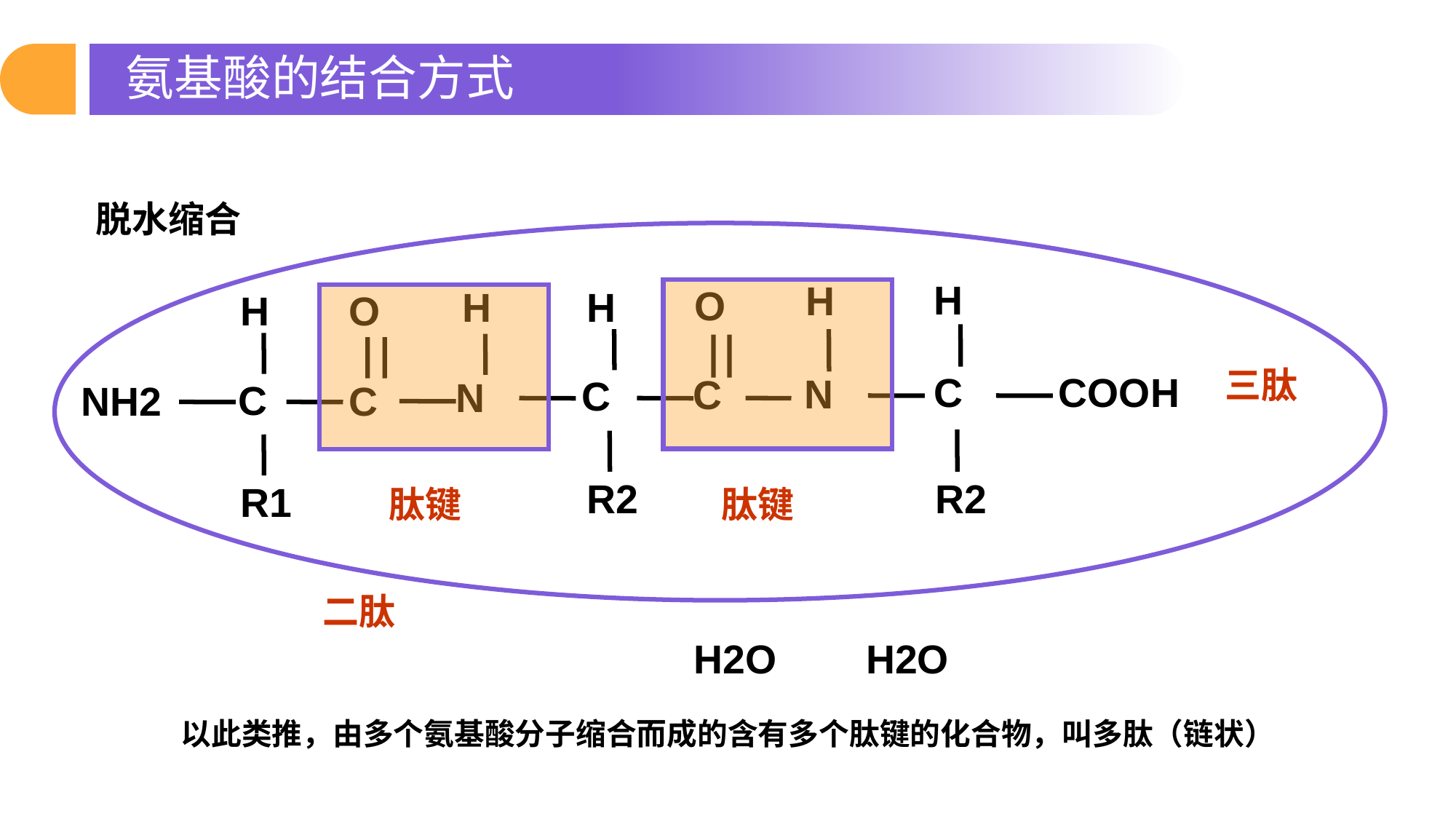

氨基酸的结合方式
脱水缩合

H
H

C
COOH
N

R2
O
H
H
H
O

C
C
N
C
NH2
C

R2
R1

三肽
肽键
肽键
二肽
H2O
H2O
以此类推，由多个氨基酸分子缩合而成的含有多个肽键的化合物，叫多肽（链状）